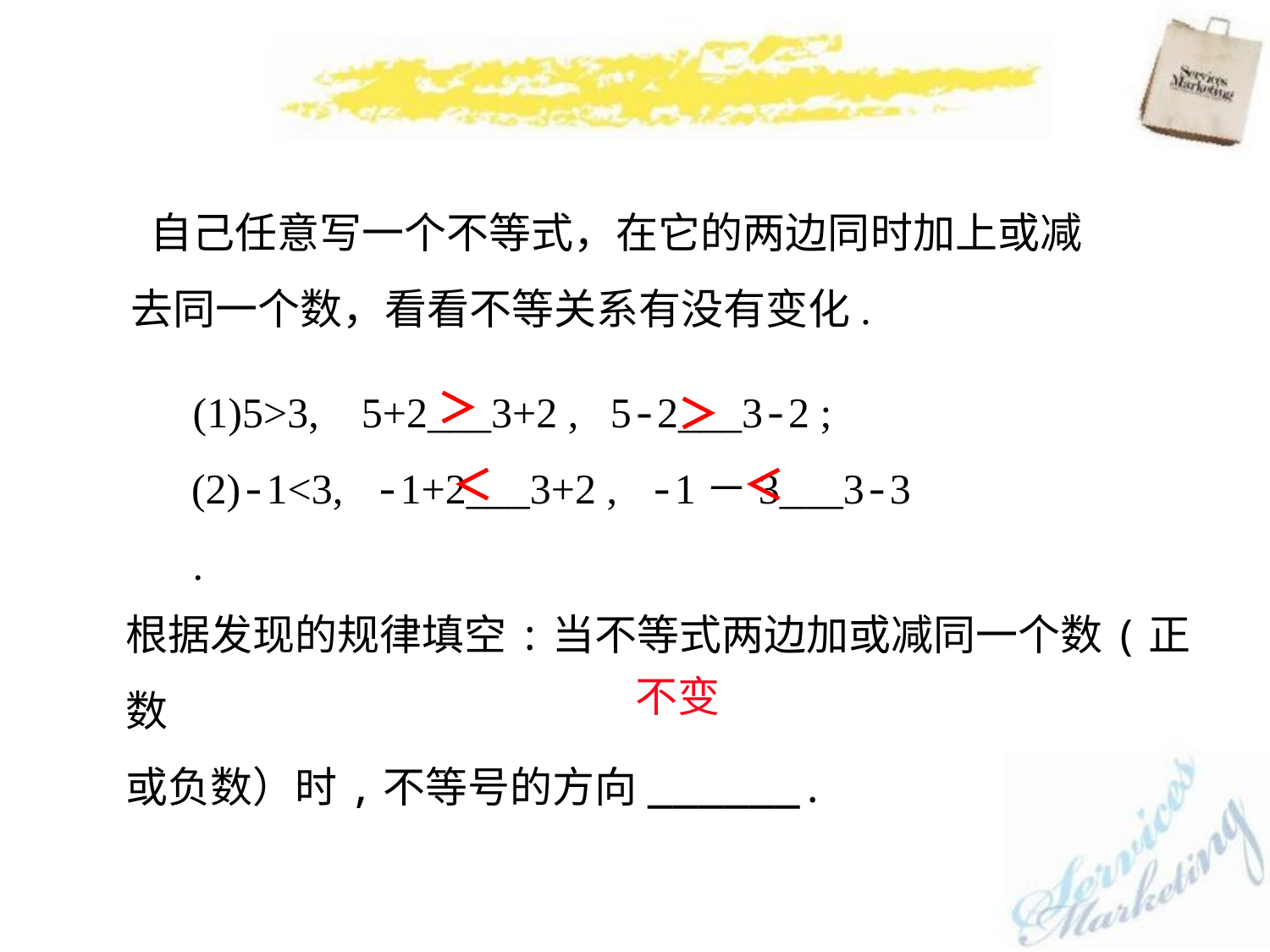

自己任意写一个不等式，在它的两边同时加上或减去同一个数，看看不等关系有没有变化.
(1)5>3,    5+2___3+2 ,   5-2___3-2 ;
　 (2)-1<3,   -1+2___3+2 ,   -1－3___3-3 .
＞
＞
＜
＜
根据发现的规律填空:当不等式两边加或减同一个数(正数
或负数）时,不等号的方向______.
不变